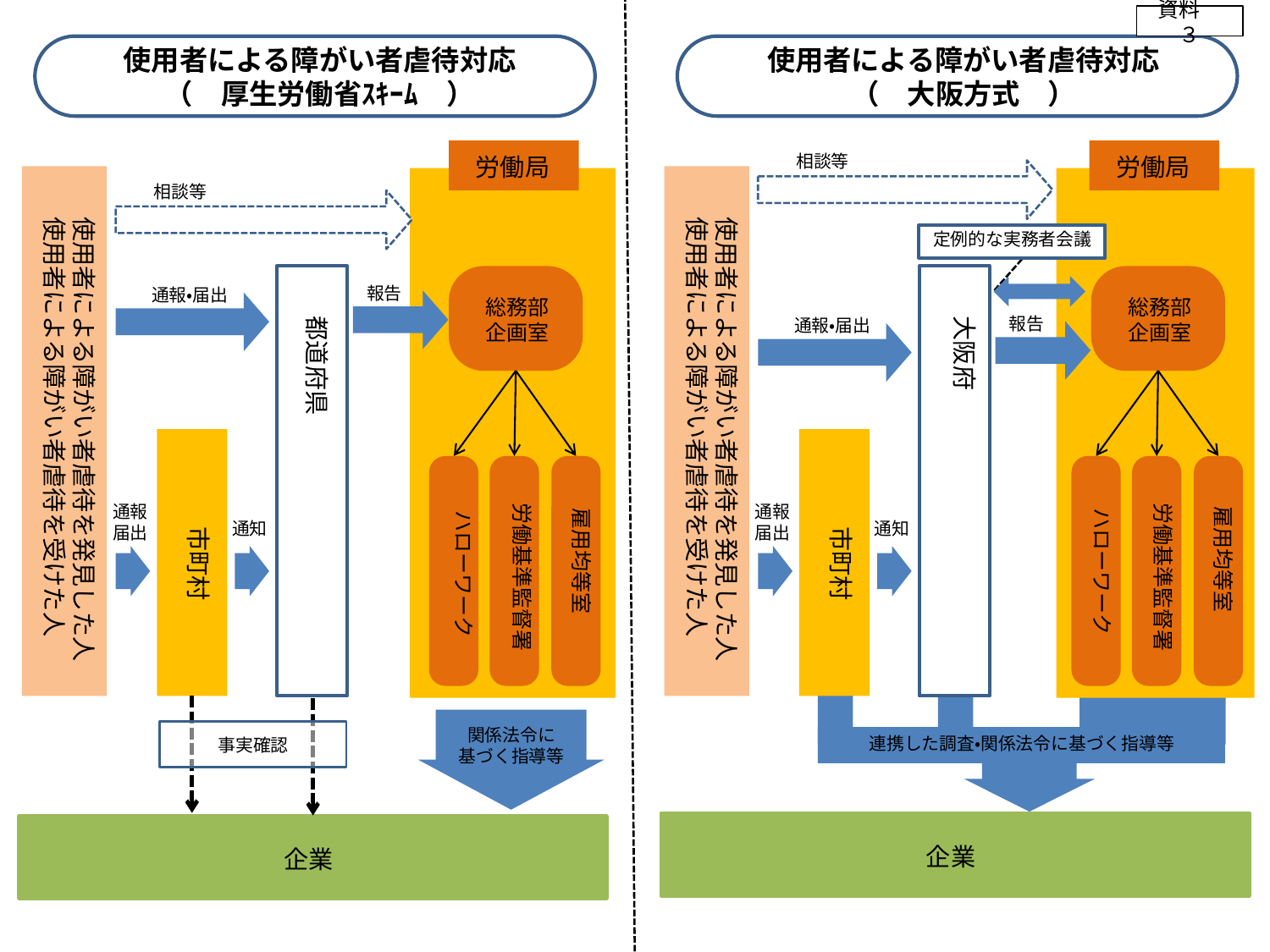

資料　３

使用者による障がい者虐待対応
（　厚生労働省ｽｷｰﾑ　）

使用者による障がい者虐待対応
（　大阪方式　）

相談等
労働局
労働局

相談等

使用者による障がい者虐待を発見した人
使用者による障がい者虐待を受けた人
使用者による障がい者虐待を発見した人
使用者による障がい者虐待を受けた人
定例的な実務者会議

報告

通報・届出
総務部
企画室
総務部
企画室

都道府県
大阪府
報告
通報・届出

労働基準監督署
労働基準監督署
通報
届出
通報
届出
雇用均等室
雇用均等室
ハローワーク
ハローワーク
通知
通知
市町村
市町村

関係法令に
基づく指導等

連携した調査・関係法令に基づく指導等

事実確認

企業
企業